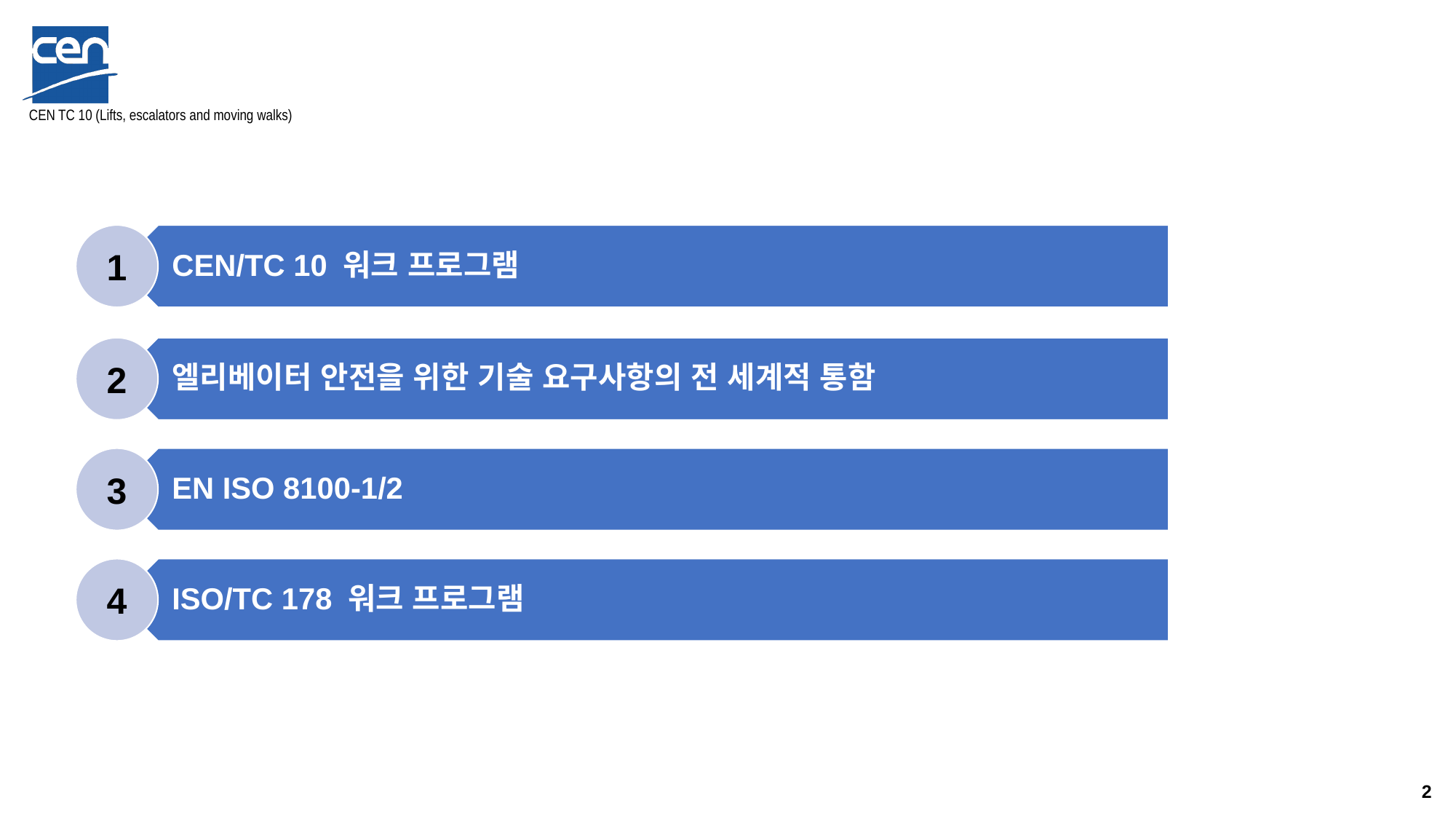

1

CEN/TC 10 워크 프로그램
2

엘리베이터 안전을 위한 기술 요구사항의 전 세계적 통함
3

EN ISO 8100-1/2
4

ISO/TC 178 워크 프로그램